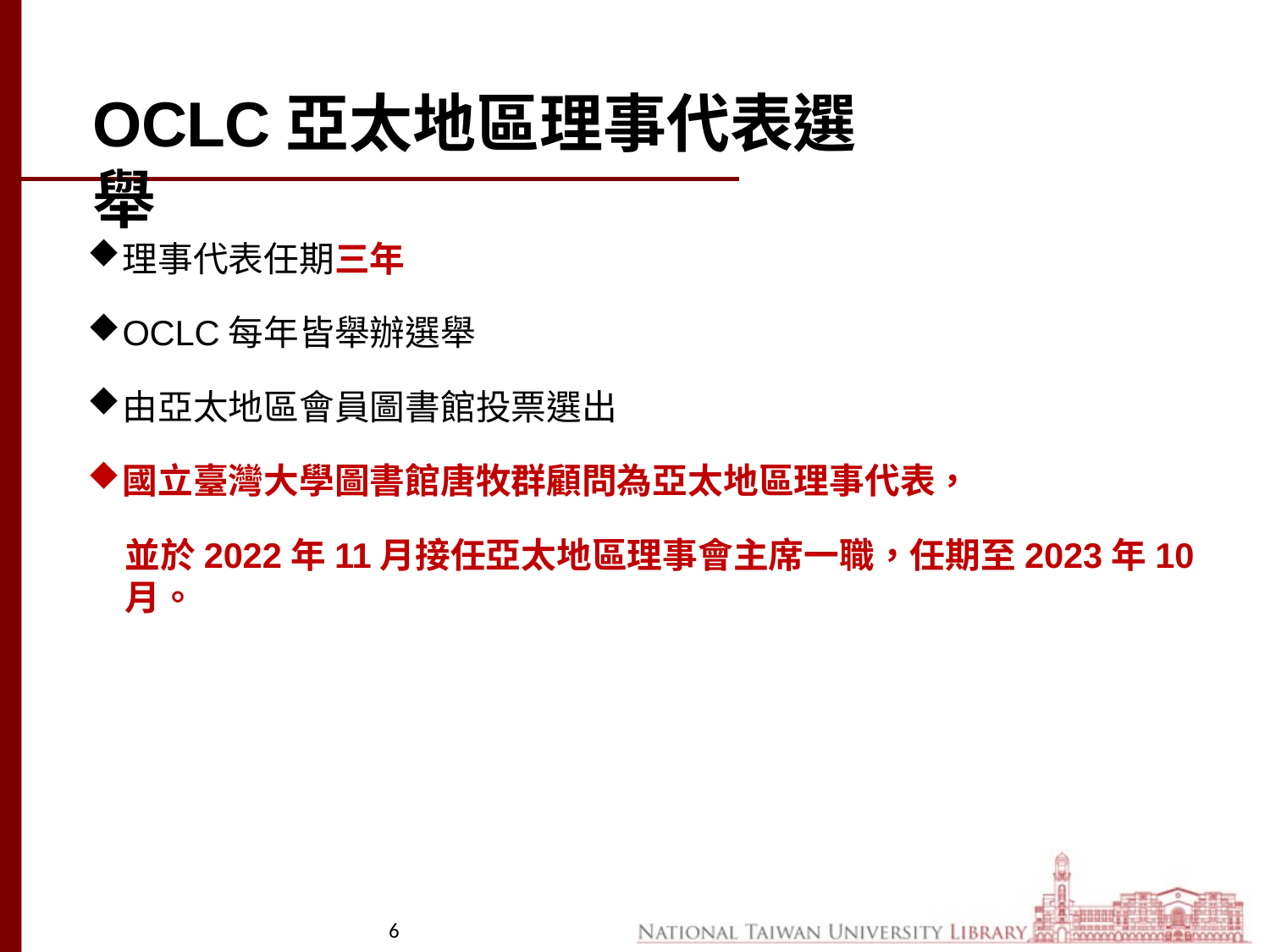

# OCLC亞太地區理事代表選舉
理事代表任期三年
OCLC每年皆舉辦選舉
由亞太地區會員圖書館投票選出
國立臺灣大學圖書館唐牧群顧問為亞太地區理事代表，
並於2022年11月接任亞太地區理事會主席一職，任期至2023年10月。
6